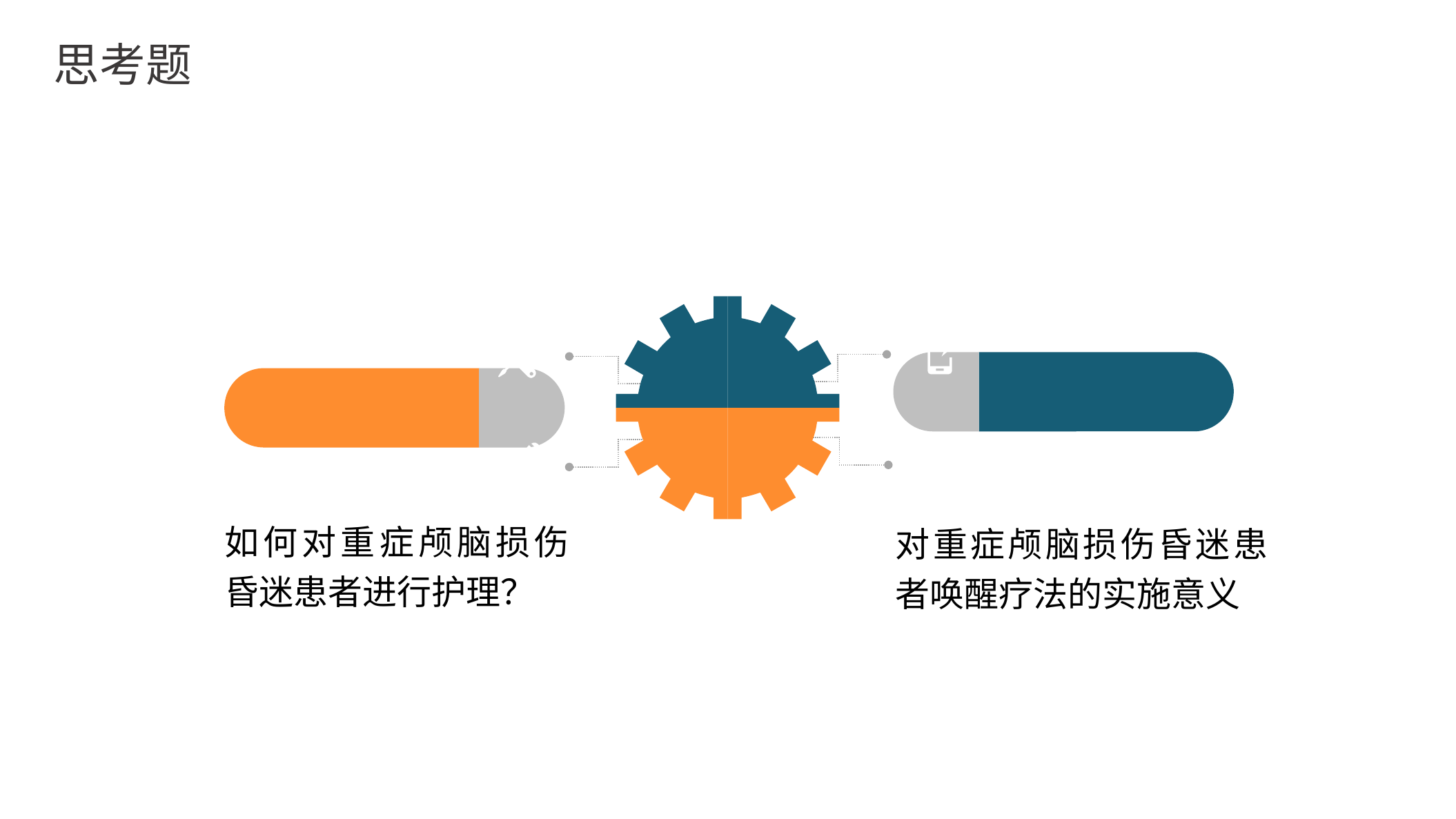

思考题

请替换文字内容

请替换文字内容
请替换文字内容
如何对重症颅脑损伤昏迷患者进行护理？
对重症颅脑损伤昏迷患者唤醒疗法的实施意义